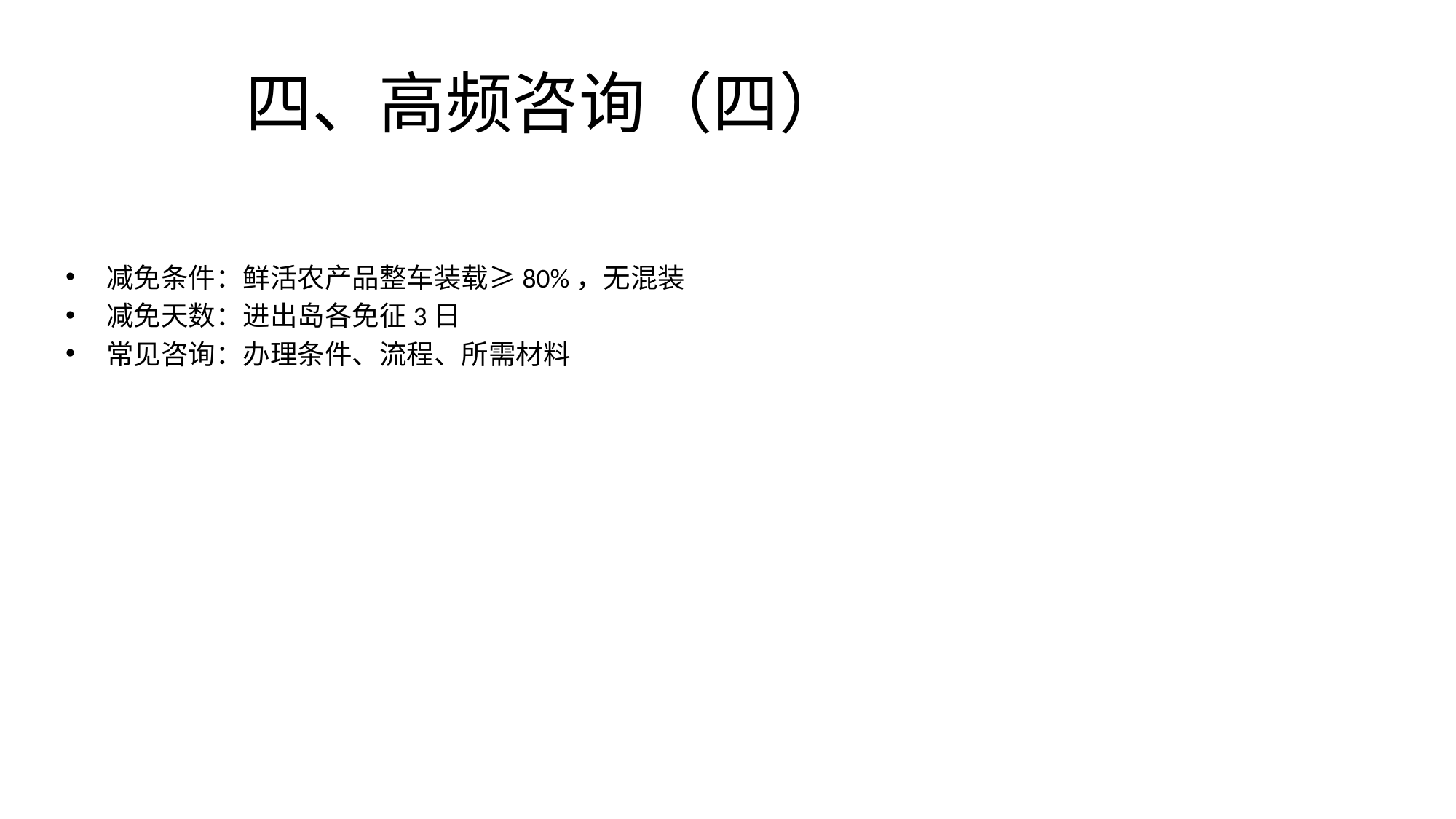

# 四、高频咨询（四）

减免条件：鲜活农产品整车装载≥80%，无混装
减免天数：进出岛各免征3日
常见咨询：办理条件、流程、所需材料